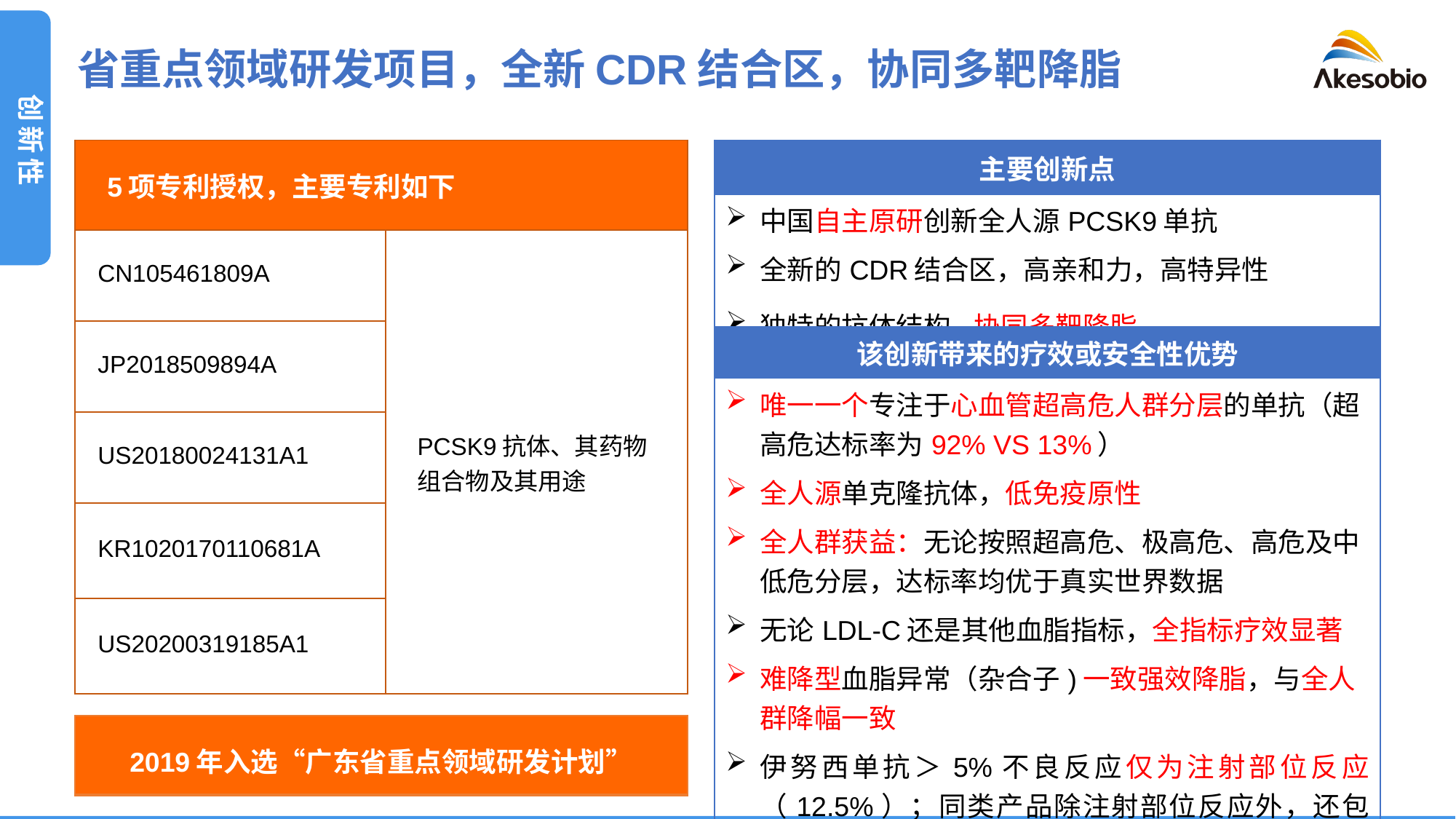

创新性
省重点领域研发项目，全新CDR结合区，协同多靶降脂
| 5项专利授权，主要专利如下 |  |
| --- | --- |
| CN105461809A | PCSK9抗体、其药物 组合物及其用途 |
| JP2018509894A |  |
| US20180024131A1 |  |
| KR1020170110681A |  |
| US20200319185A1 |  |
| 主要创新点 |
| --- |
| 中国自主原研创新全人源PCSK9单抗 全新的CDR结合区，高亲和力，高特异性 独特的抗体结构-协同多靶降脂 |
| 该创新带来的疗效或安全性优势 |
| --- |
| 唯一一个专注于心血管超高危人群分层的单抗（超高危达标率为92% VS 13%） 全人源单克隆抗体，低免疫原性 全人群获益：无论按照超高危、极高危、高危及中低危分层，达标率均优于真实世界数据 无论LDL-C还是其他血脂指标，全指标疗效显著 难降型血脂异常（杂合子)一致强效降脂，与全人群降幅一致 伊努西单抗＞5%不良反应仅为注射部位反应（12.5%）；同类产品除注射部位反应外，还包括鼻咽炎、上呼吸道感染等 |
| 2019年入选“广东省重点领域研发计划” |
| --- |